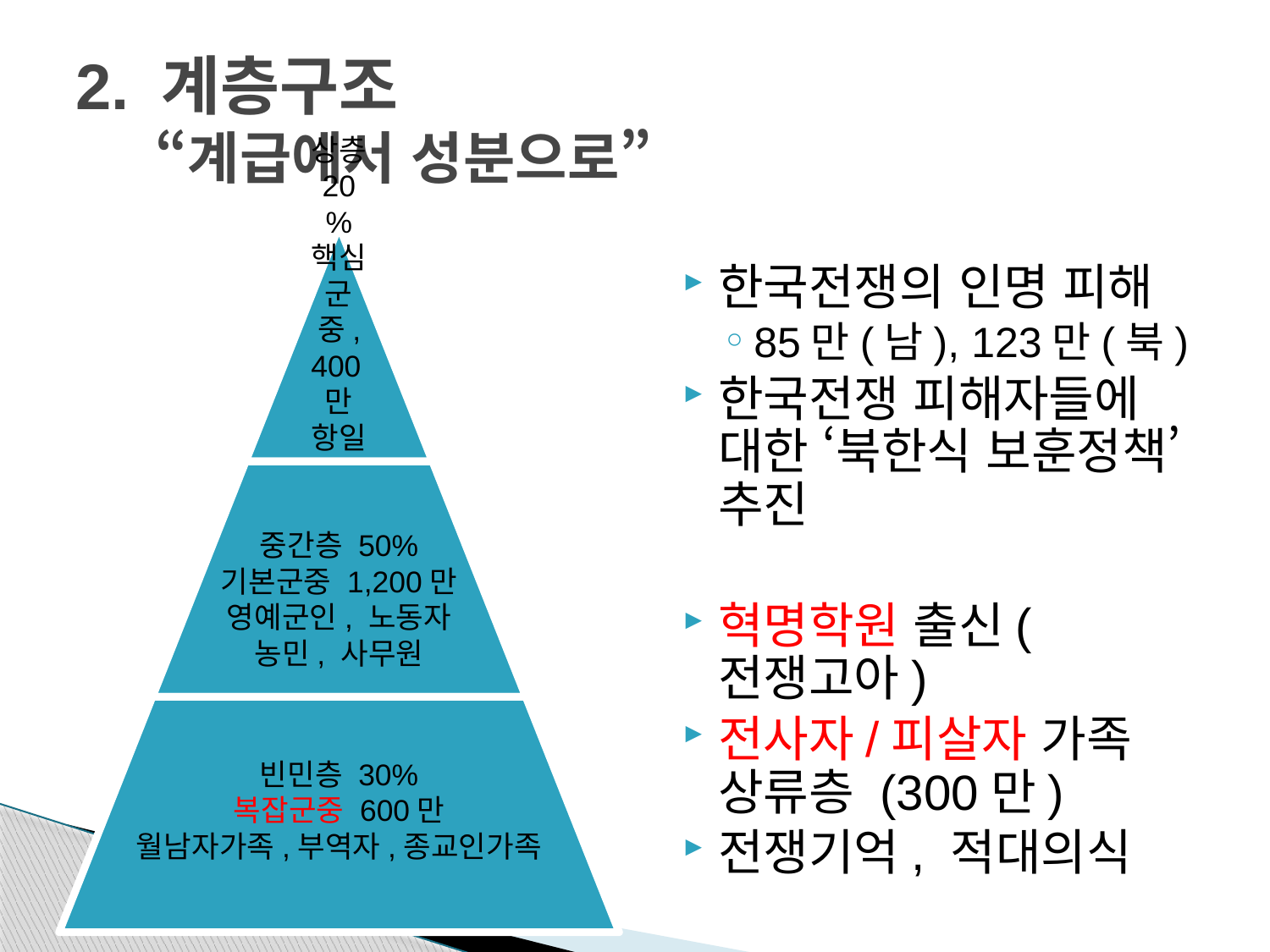

# 2. 계층구조 “계급에서 성분으로”
상층 20%
핵심군중, 400만
항일혁명가,전사사피살자
중간층 50%
기본군중 1,200만
영예군인, 노동자 농민, 사무원
빈민층 30%
복잡군중 600만
월남자가족,부역자,종교인가족

한국전쟁의 인명 피해
85만(남), 123만(북)
한국전쟁 피해자들에 대한 ‘북한식 보훈정책’ 추진

혁명학원 출신(전쟁고아)
전사자/피살자 가족 상류층 (300만)
전쟁기억, 적대의식